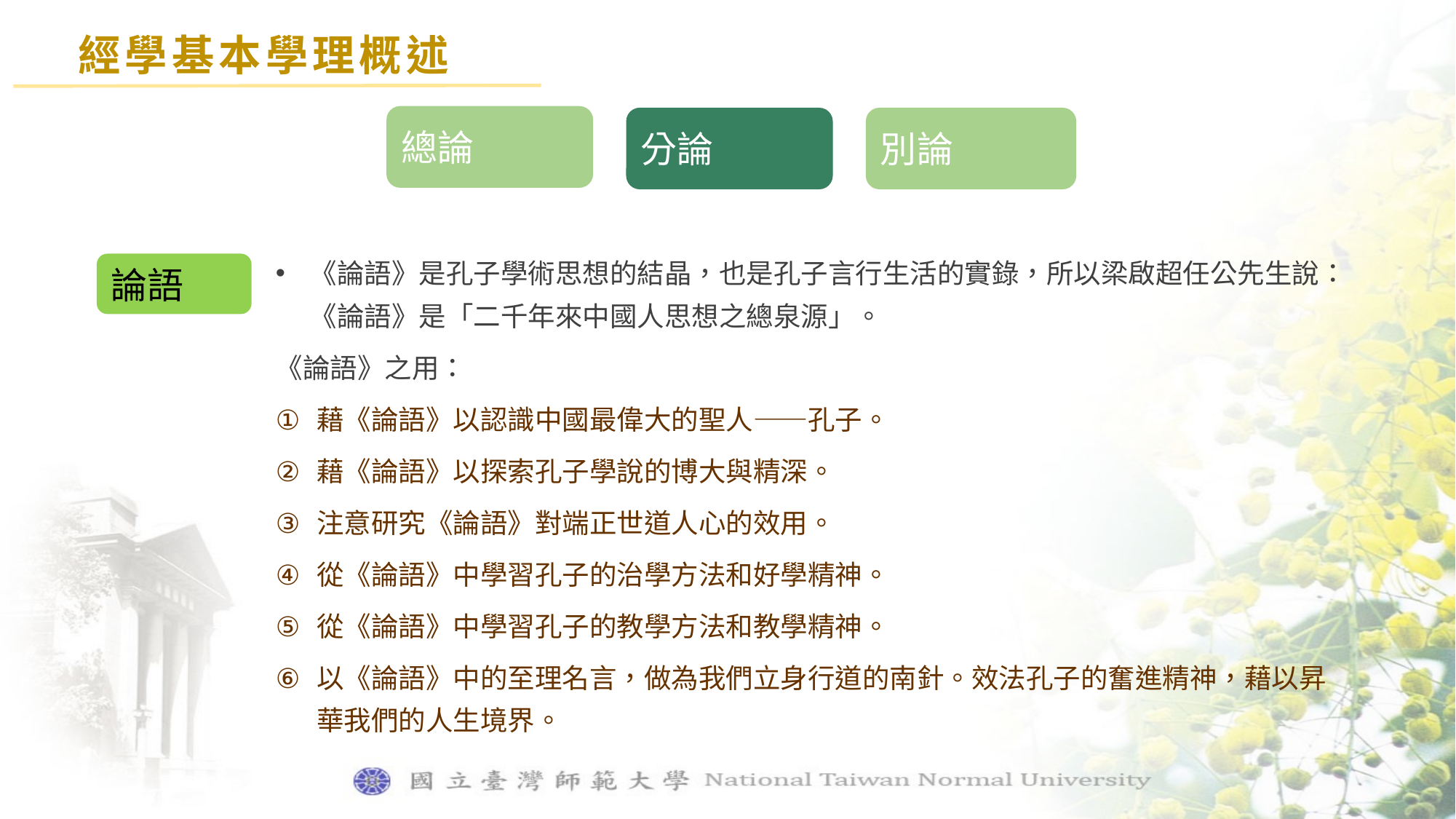

經學基本學理概述
總論
分論
別論
《論語》是孔子學術思想的結晶，也是孔子言行生活的實錄，所以梁啟超任公先生說：《論語》是「二千年來中國人思想之總泉源」。
《論語》之用：
藉《論語》以認識中國最偉大的聖人——孔子。
藉《論語》以探索孔子學說的博大與精深。
注意研究《論語》對端正世道人心的效用。
從《論語》中學習孔子的治學方法和好學精神。
從《論語》中學習孔子的教學方法和教學精神。
以《論語》中的至理名言，做為我們立身行道的南針。效法孔子的奮進精神，藉以昇華我們的人生境界。
論語